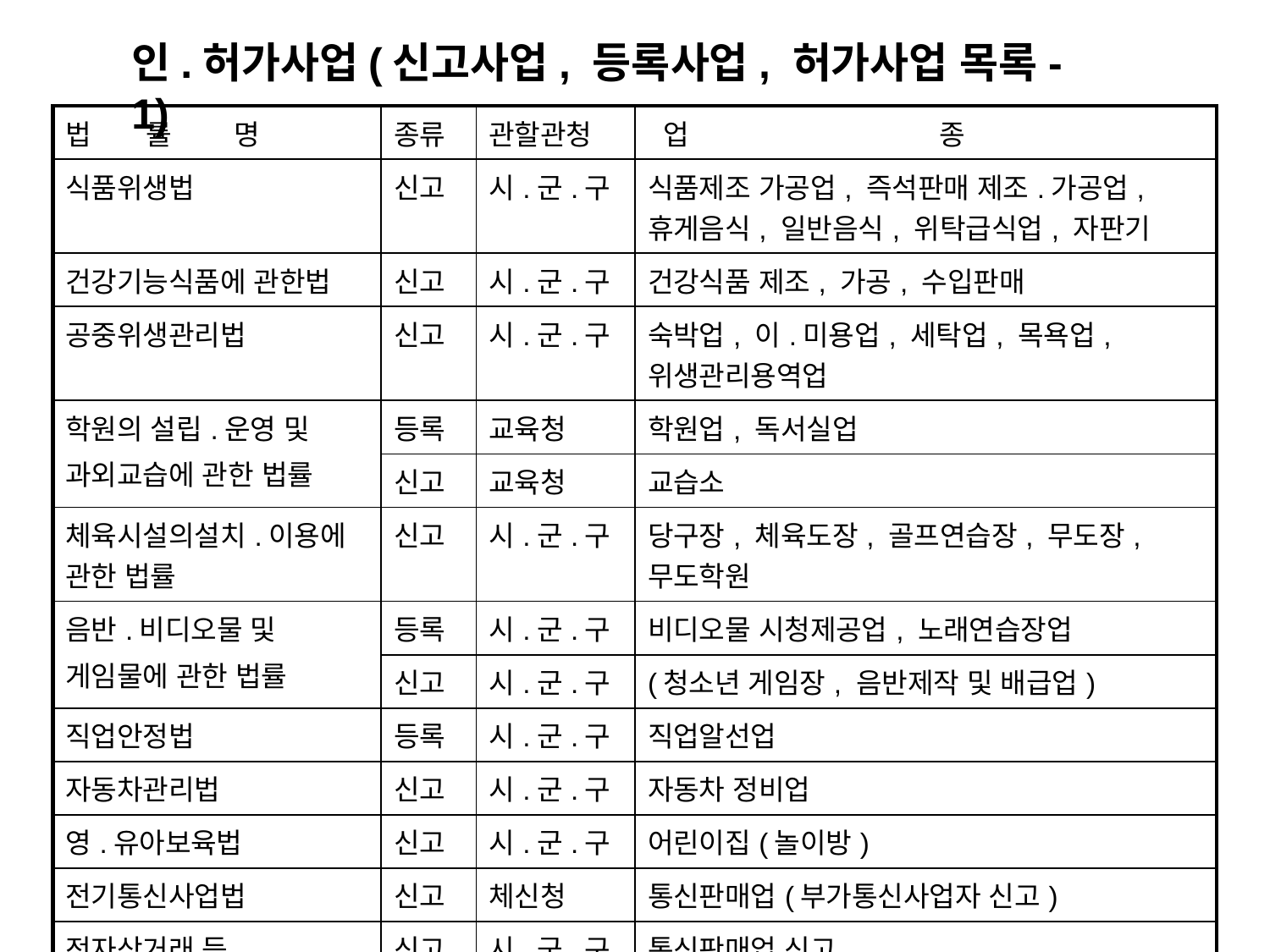

인.허가사업(신고사업, 등록사업, 허가사업 목록-1)
| 법 률 명 | 종류 | 관할관청 | 업 종 |
| --- | --- | --- | --- |
| 식품위생법 | 신고 | 시.군.구 | 식품제조 가공업, 즉석판매 제조.가공업, 휴게음식, 일반음식, 위탁급식업, 자판기 |
| 건강기능식품에 관한법 | 신고 | 시.군.구 | 건강식품 제조, 가공, 수입판매 |
| 공중위생관리법 | 신고 | 시.군.구 | 숙박업, 이.미용업, 세탁업, 목욕업, 위생관리용역업 |
| 학원의 설립.운영 및 과외교습에 관한 법률 | 등록 | 교육청 | 학원업, 독서실업 |
|  | 신고 | 교육청 | 교습소 |
| 체육시설의설치.이용에 관한 법률 | 신고 | 시.군.구 | 당구장, 체육도장, 골프연습장, 무도장, 무도학원 |
| 음반.비디오물 및 게임물에 관한 법률 | 등록 | 시.군.구 | 비디오물 시청제공업, 노래연습장업 |
|  | 신고 | 시.군.구 | (청소년 게임장, 음반제작 및 배급업) |
| 직업안정법 | 등록 | 시.군.구 | 직업알선업 |
| 자동차관리법 | 신고 | 시.군.구 | 자동차 정비업 |
| 영.유아보육법 | 신고 | 시.군.구 | 어린이집(놀이방) |
| 전기통신사업법 | 신고 | 체신청 | 통신판매업(부가통신사업자 신고) |
| 전자상거래 등 소비자보호에 관한 법률 | 신고 | 시.군.구 | 통신판매업 신고 |